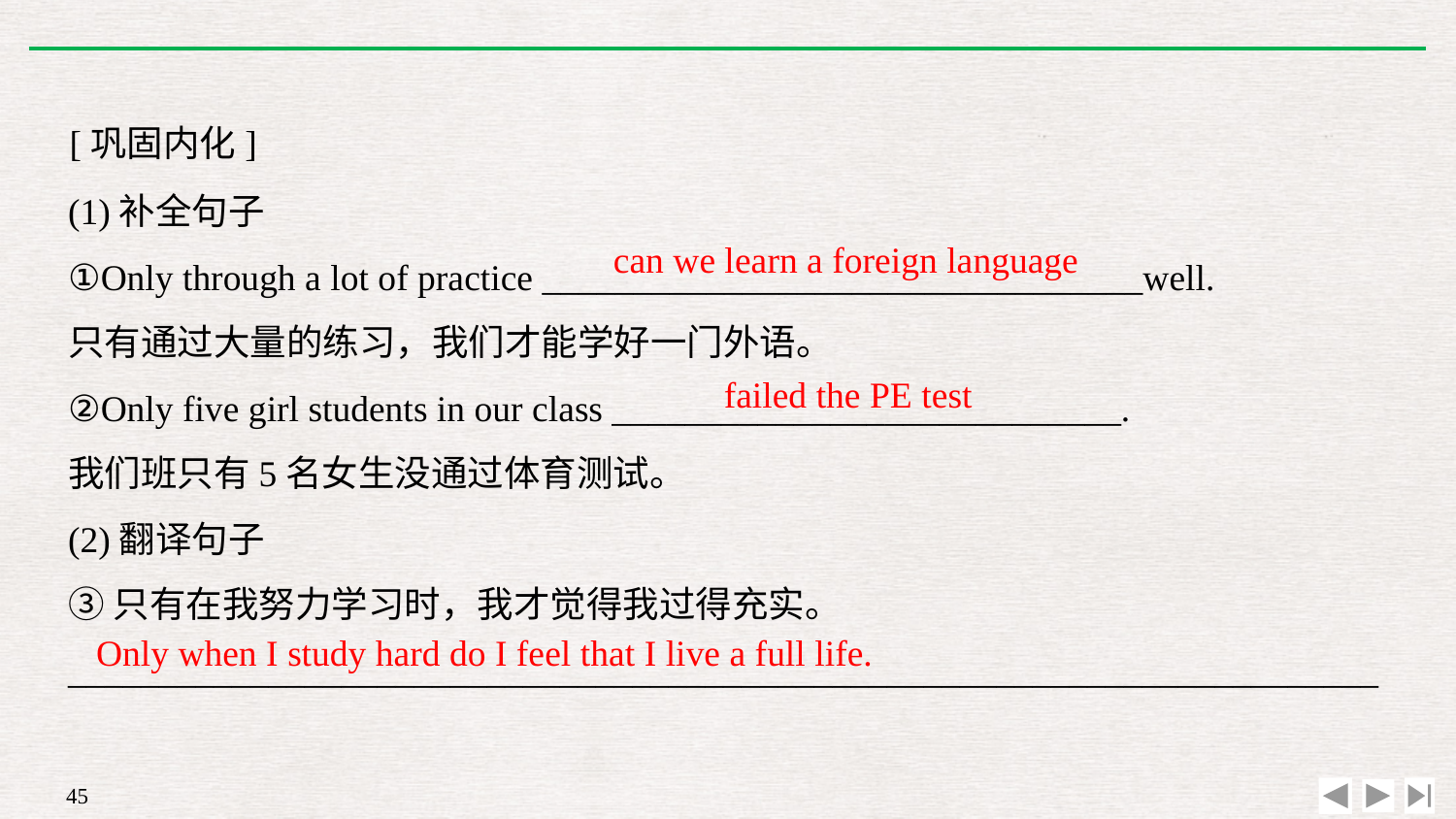

[巩固内化]
(1)补全句子
①Only through a lot of practice _________________________________well.
只有通过大量的练习，我们才能学好一门外语。
②Only five girl students in our class ____________________________.
我们班只有5名女生没通过体育测试。
(2)翻译句子
③只有在我努力学习时，我才觉得我过得充实。
________________________________________________________________________
can we learn a foreign language
failed the PE test
Only when I study hard do I feel that I live a full life.